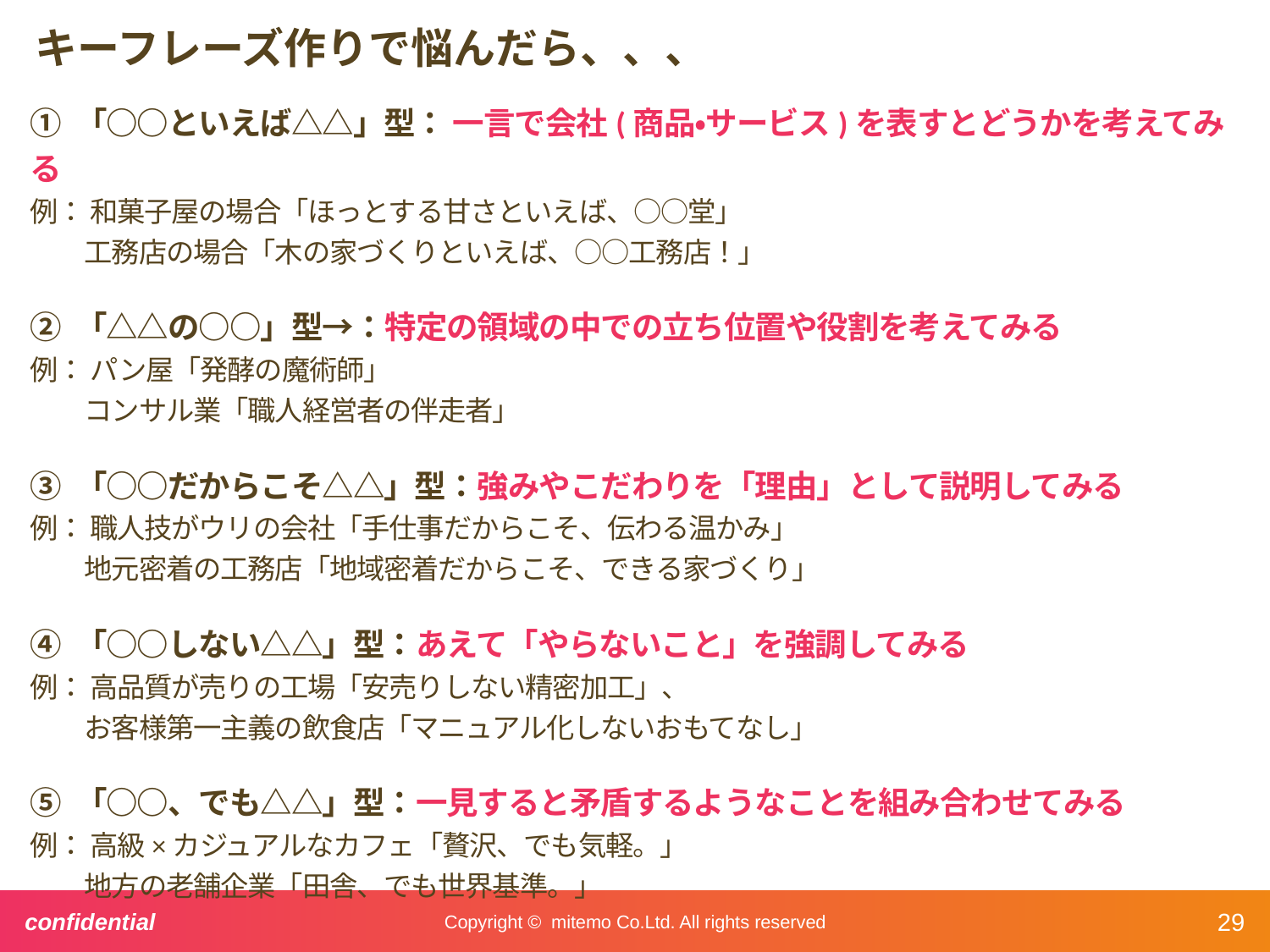

# キーフレーズ作りで悩んだら、、、
① 「○○といえば△△」型： 一言で会社(商品・サービス)を表すとどうかを考えてみる
例： 和菓子屋の場合「ほっとする甘さといえば、○○堂」
　　工務店の場合「木の家づくりといえば、○○工務店！」
② 「△△の○○」型→：特定の領域の中での立ち位置や役割を考えてみる
例： パン屋「発酵の魔術師」
　　コンサル業「職人経営者の伴走者」
③ 「○○だからこそ△△」型：強みやこだわりを「理由」として説明してみる
例： 職人技がウリの会社「手仕事だからこそ、伝わる温かみ」
　　地元密着の工務店「地域密着だからこそ、できる家づくり」
④ 「○○しない△△」型：あえて「やらないこと」を強調してみる
例： 高品質が売りの工場「安売りしない精密加工」、
　　お客様第一主義の飲食店「マニュアル化しないおもてなし」
⑤ 「○○、でも△△」型：一見すると矛盾するようなことを組み合わせてみる
例： 高級×カジュアルなカフェ「贅沢、でも気軽。」
　　地方の老舗企業「田舎、でも世界基準。」